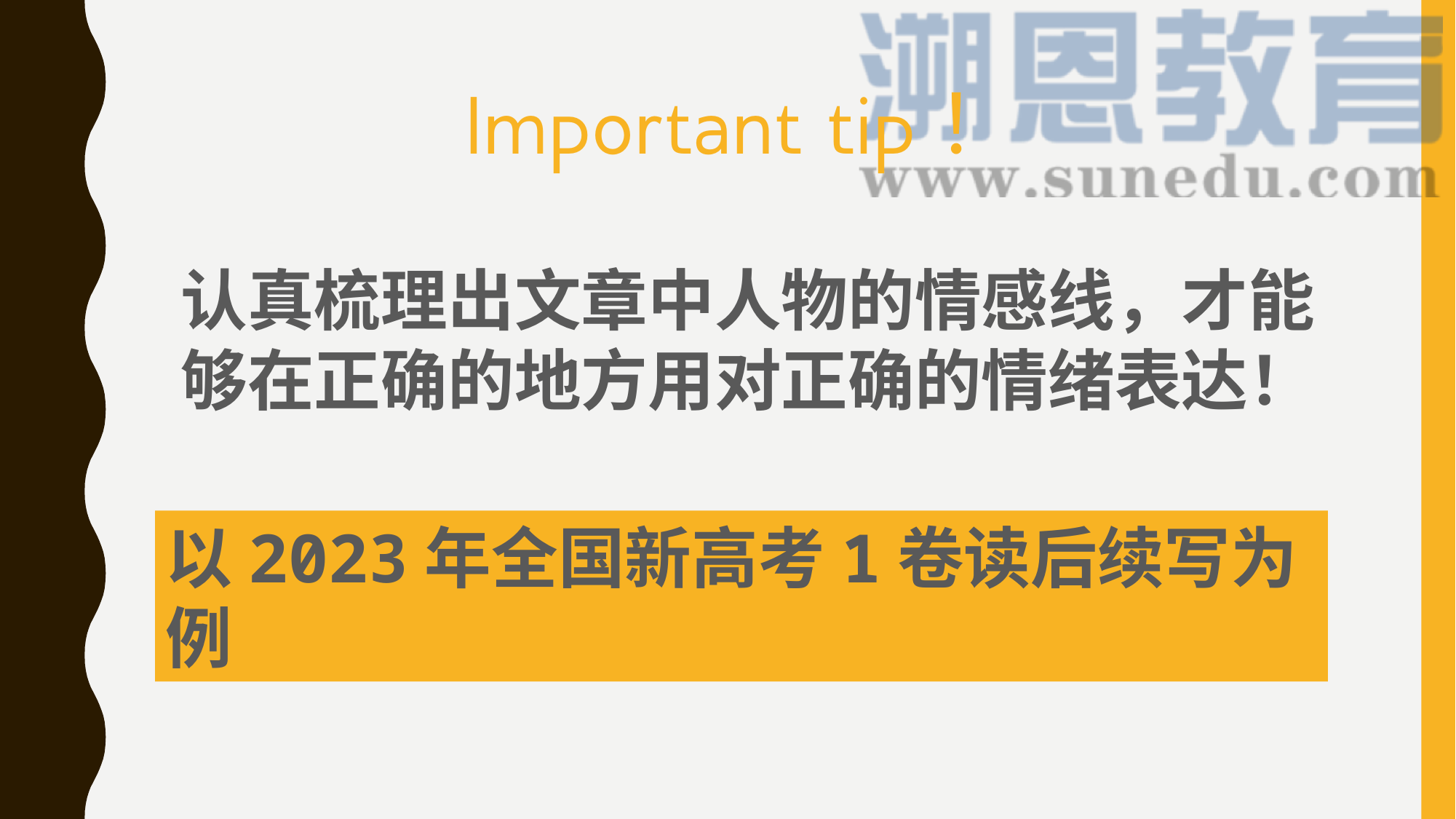

Important tip！
认真梳理出文章中人物的情感线，才能够在正确的地方用对正确的情绪表达！
以2023年全国新高考1卷读后续写为例